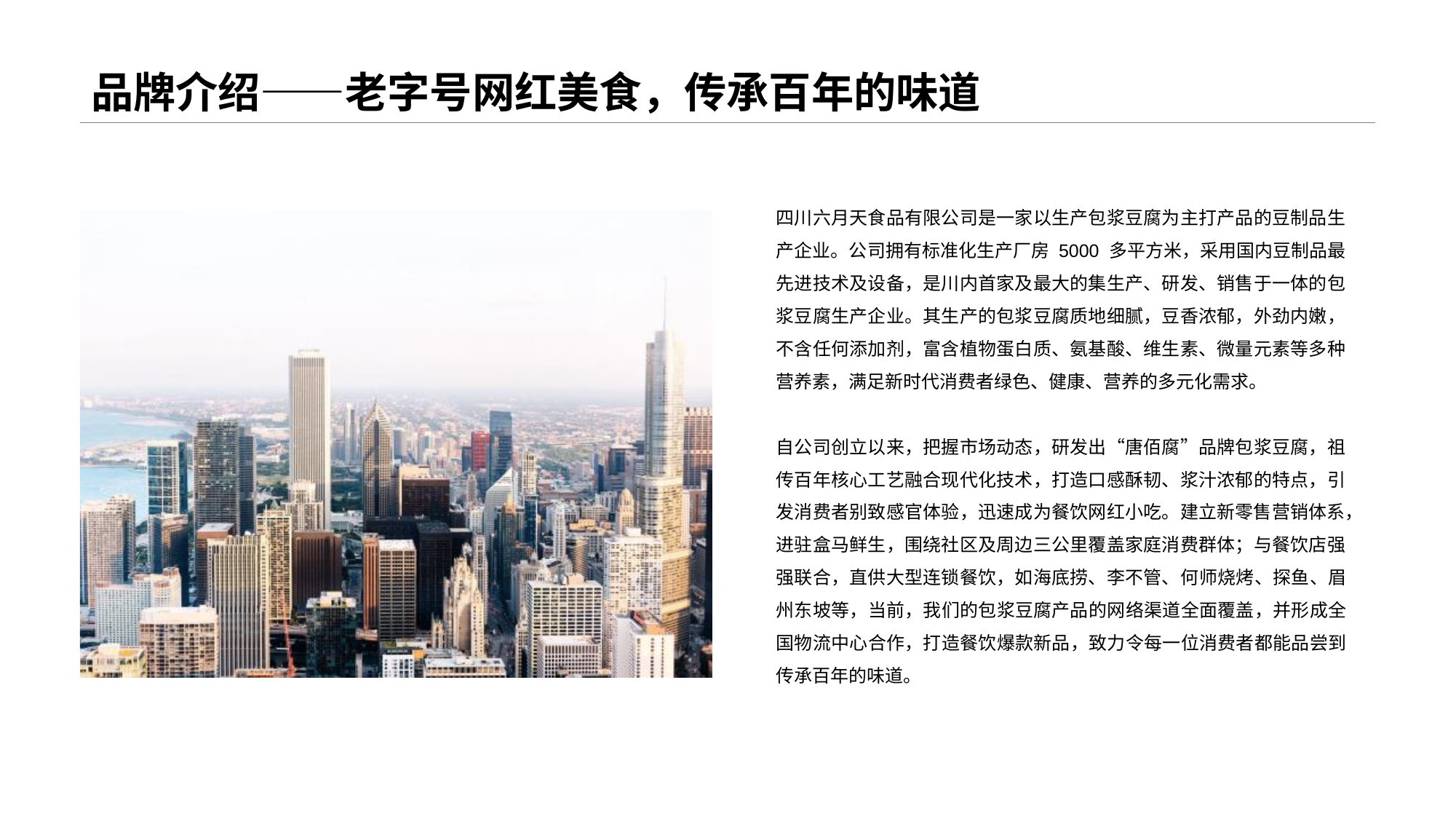

# 品牌介绍——老字号网红美食，传承百年的味道
四川六月天食品有限公司是一家以生产包浆豆腐为主打产品的豆制品生产企业。公司拥有标准化生产厂房 5000 多平方米，采用国内豆制品最先进技术及设备，是川内首家及最大的集生产、研发、销售于一体的包浆豆腐生产企业。其生产的包浆豆腐质地细腻，豆香浓郁，外劲内嫩，不含任何添加剂，富含植物蛋白质、氨基酸、维生素、微量元素等多种营养素，满足新时代消费者绿色、健康、营养的多元化需求。

自公司创立以来，把握市场动态，研发出“唐佰腐”品牌包浆豆腐，祖传百年核心工艺融合现代化技术，打造口感酥韧、浆汁浓郁的特点，引发消费者别致感官体验，迅速成为餐饮网红小吃。建立新零售营销体系，进驻盒马鲜生，围绕社区及周边三公里覆盖家庭消费群体；与餐饮店强强联合，直供大型连锁餐饮，如海底捞、李不管、何师烧烤、探鱼、眉州东坡等，当前，我们的包浆豆腐产品的网络渠道全面覆盖，并形成全国物流中心合作，打造餐饮爆款新品，致力令每一位消费者都能品尝到传承百年的味道。